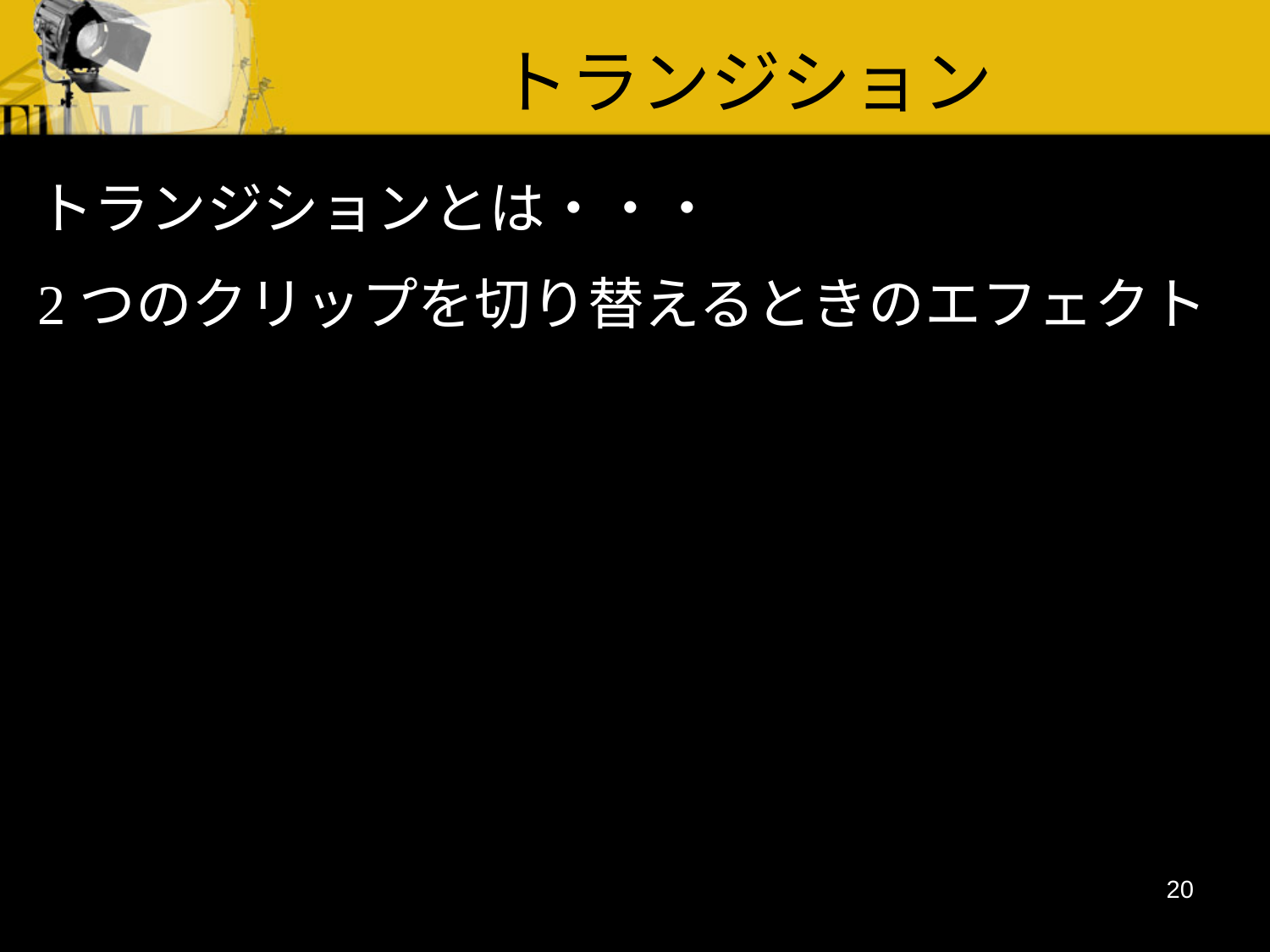

トランジション
トランジションとは・・・
2つのクリップを切り替えるときのエフェクト
20